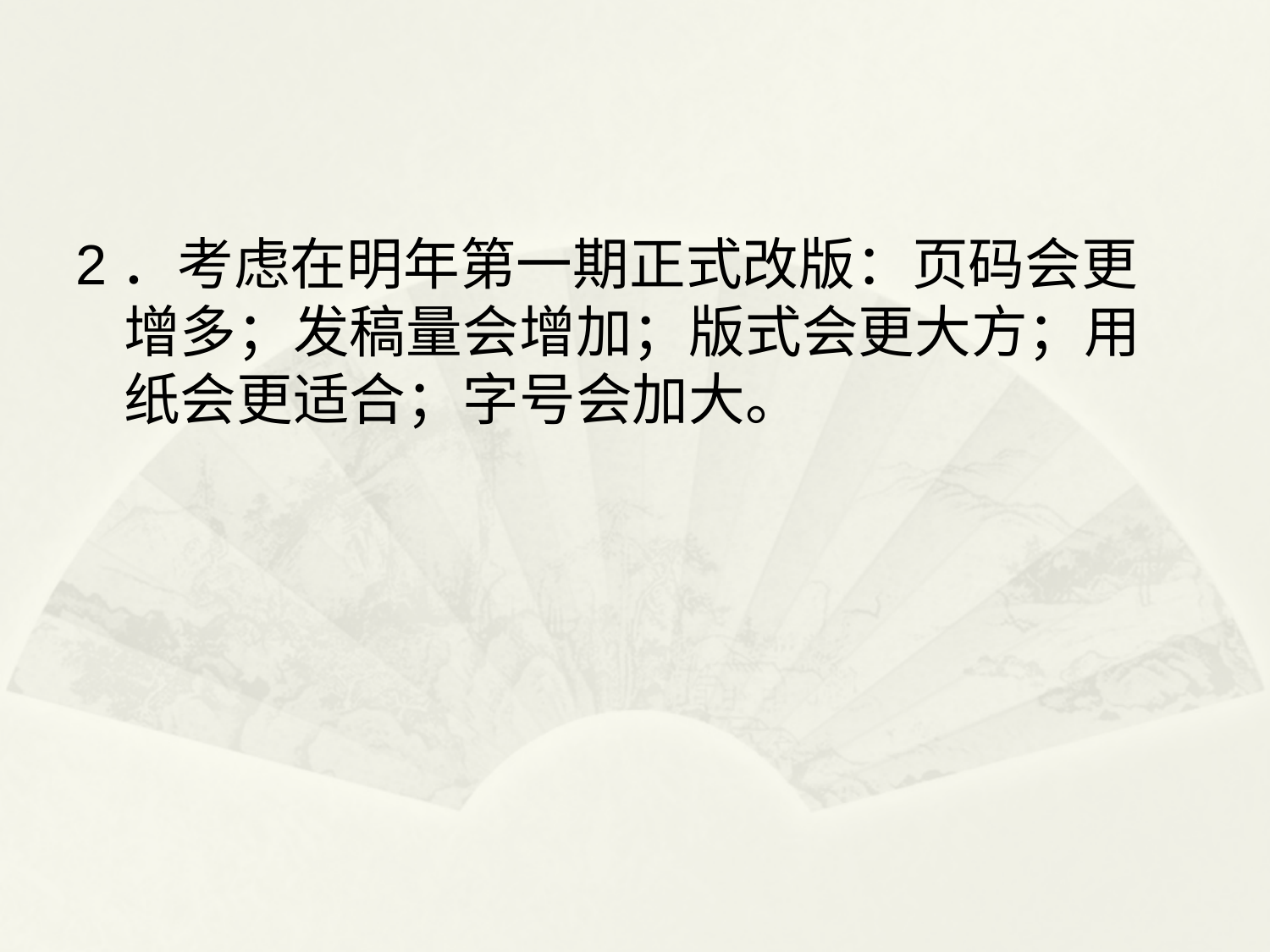

2．考虑在明年第一期正式改版：页码会更增多；发稿量会增加；版式会更大方；用纸会更适合；字号会加大。